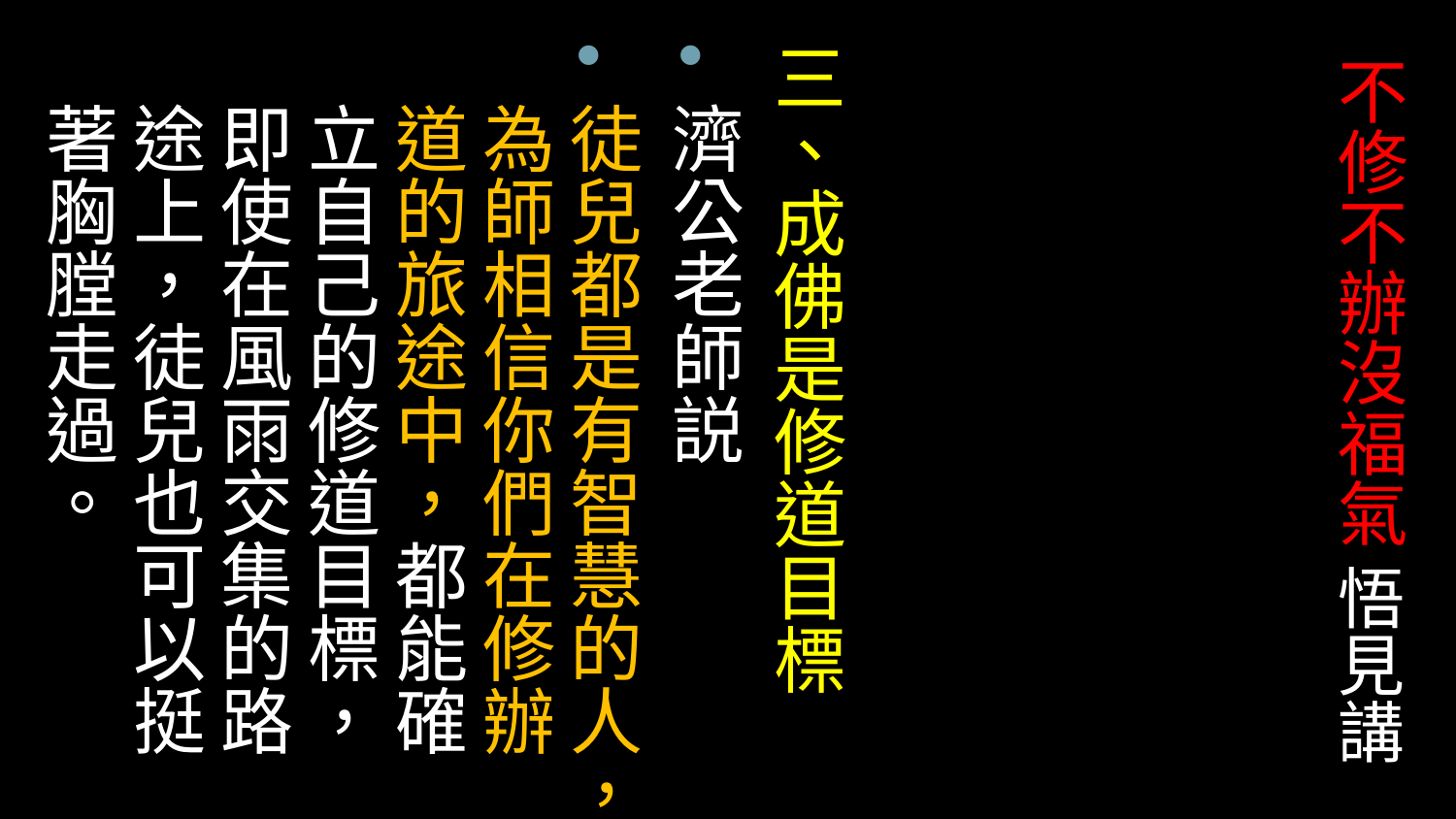

三、成佛是修道目標
濟公老師説
徒兒都是有智慧的人，為師相信你們在修辦道的旅途中，都能確立自己的修道目標，即使在風雨交集的路途上，徒兒也可以挺著胸膛走過。
# 不修不辦沒福氣 悟見講